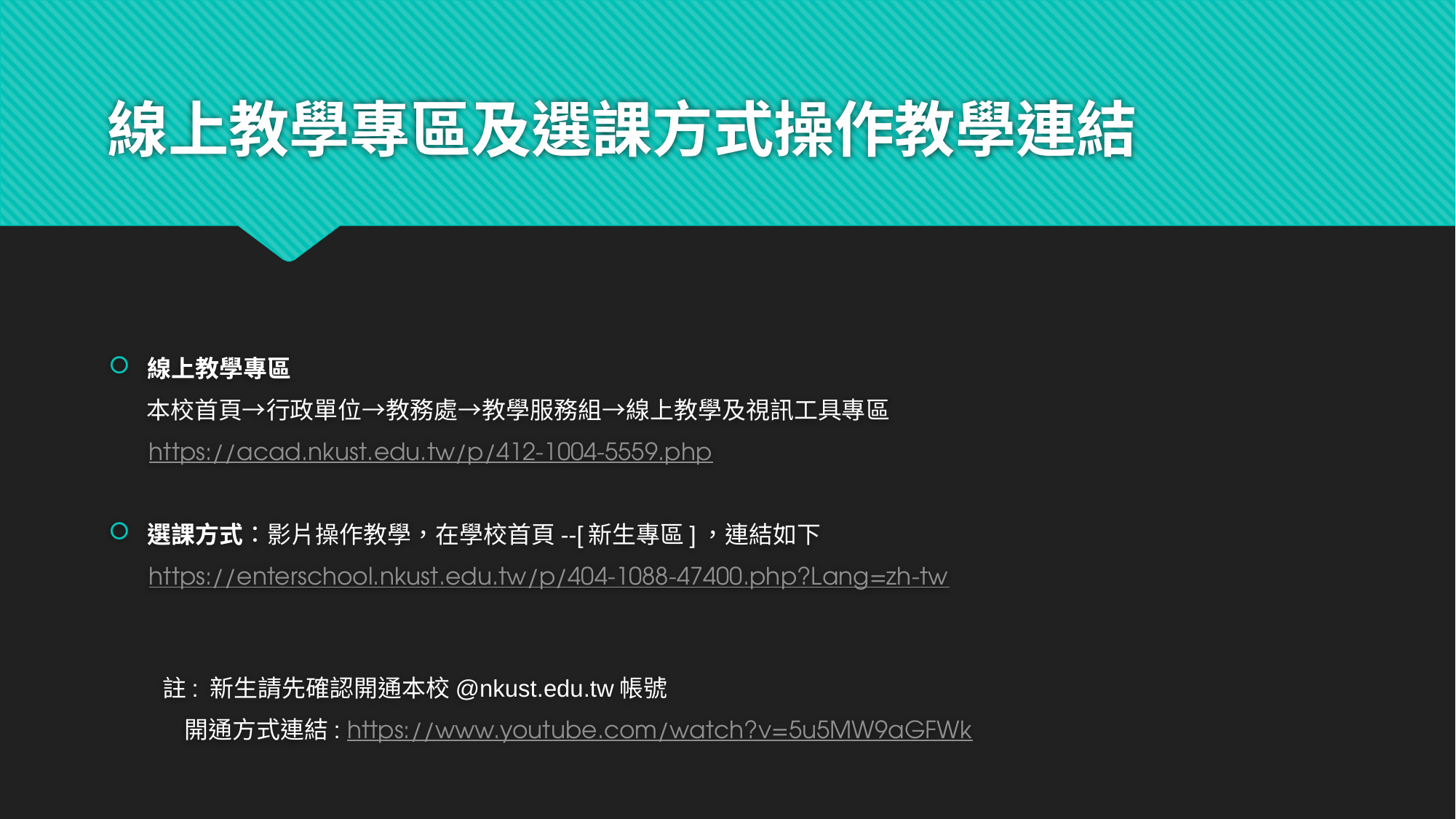

# 線上教學專區及選課方式操作教學連結

線上教學專區
      本校首頁→行政單位→教務處→教學服務組→線上教學及視訊工具專區
      https://acad.nkust.edu.tw/p/412-1004-5559.php

選課方式：影片操作教學，在學校首頁--[新生專區]，連結如下
      https://enterschool.nkust.edu.tw/p/404-1088-47400.php?Lang=zh-tw

         註: 新生請先確認開通本校@nkust.edu.tw帳號
             開通方式連結: https://www.youtube.com/watch?v=5u5MW9aGFWk